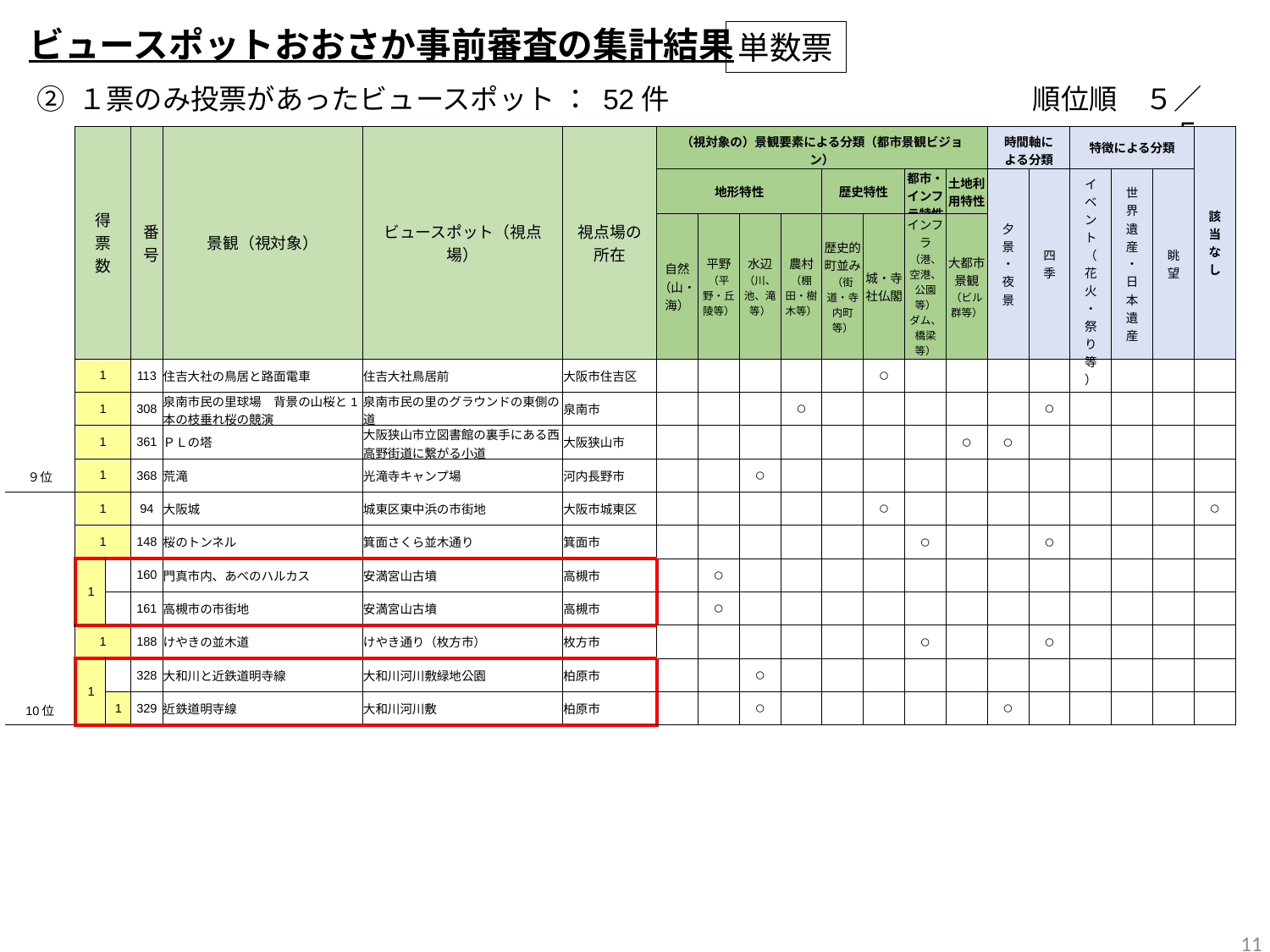

ビュースポットおおさか事前審査の集計結果
単数票
② １票のみ投票があったビュースポット ： 52件
順位順　５／５
|  |  | 得票数 |  | 番号 | 景観（視対象） | ビュースポット（視点場） | 視点場の所在 | （視対象の）景観要素による分類（都市景観ビジョン） |  |  |  |  |  |  |  | 時間軸による分類 |  | 特徴による分類 |  |  | 該当なし |
| --- | --- | --- | --- | --- | --- | --- | --- | --- | --- | --- | --- | --- | --- | --- | --- | --- | --- | --- | --- | --- | --- |
|  |  |  |  |  |  |  |  | 地形特性 |  |  |  | 歴史特性 |  | 都市・インフラ特性 | 土地利用特性 | 夕景・夜景 | 四季 | イベント （花火・祭り等） | 世界遺産・日本遺産 | 眺望 |  |
|  |  |  |  |  |  |  |  | 自然 （山・海） | 平野 （平野・丘陵等） | 水辺 （川、池、滝等） | 農村 （棚田・樹木等） | 歴史的町並み （街道・寺内町等） | 城・寺社仏閣 | インフラ （港、空港、公園等） ダム、橋梁等） | 大都市景観 （ビル群等） |  |  |  |  |  |  |
|  |  | 1 |  | 113 | 住吉大社の鳥居と路面電車 | 住吉大社鳥居前 | 大阪市住吉区 |  |  |  |  |  | 〇 |  |  |  |  |  |  |  |  |
|  |  | 1 |  | 308 | 泉南市民の里球場　背景の山桜と1本の枝垂れ桜の競演 | 泉南市民の里のグラウンドの東側の道 | 泉南市 |  |  |  | 〇 |  |  |  |  |  | 〇 |  |  |  |  |
|  |  | 1 |  | 361 | ＰＬの塔 | 大阪狭山市立図書館の裏手にある西高野街道に繋がる小道 | 大阪狭山市 |  |  |  |  |  |  |  | 〇 | 〇 |  |  |  |  |  |
| ９位 |  | 1 |  | 368 | 荒滝 | 光滝寺キャンプ場 | 河内長野市 |  |  | 〇 |  |  |  |  |  |  |  |  |  |  |  |
|  |  | 1 |  | 94 | 大阪城 | 城東区東中浜の市街地 | 大阪市城東区 |  |  |  |  |  | 〇 |  |  |  |  |  |  |  | 〇 |
|  |  | 1 |  | 148 | 桜のトンネル | 箕面さくら並木通り | 箕面市 |  |  |  |  |  |  | 〇 |  |  | 〇 |  |  |  |  |
|  |  | 1 |  | 160 | 門真市内、あべのハルカス | 安満宮山古墳 | 高槻市 |  | 〇 |  |  |  |  |  |  |  |  |  |  |  |  |
|  |  |  |  | 161 | 高槻市の市街地 | 安満宮山古墳 | 高槻市 |  | 〇 |  |  |  |  |  |  |  |  |  |  |  |  |
|  |  | 1 |  | 188 | けやきの並木道 | けやき通り（枚方市） | 枚方市 |  |  |  |  |  |  | 〇 |  |  | 〇 |  |  |  |  |
|  |  | 1 |  | 328 | 大和川と近鉄道明寺線 | 大和川河川敷緑地公園 | 柏原市 |  |  | 〇 |  |  |  |  |  |  |  |  |  |  |  |
| 10位 |  |  | 1 | 329 | 近鉄道明寺線 | 大和川河川敷 | 柏原市 |  |  | 〇 |  |  |  |  |  | 〇 |  |  |  |  |  |
11